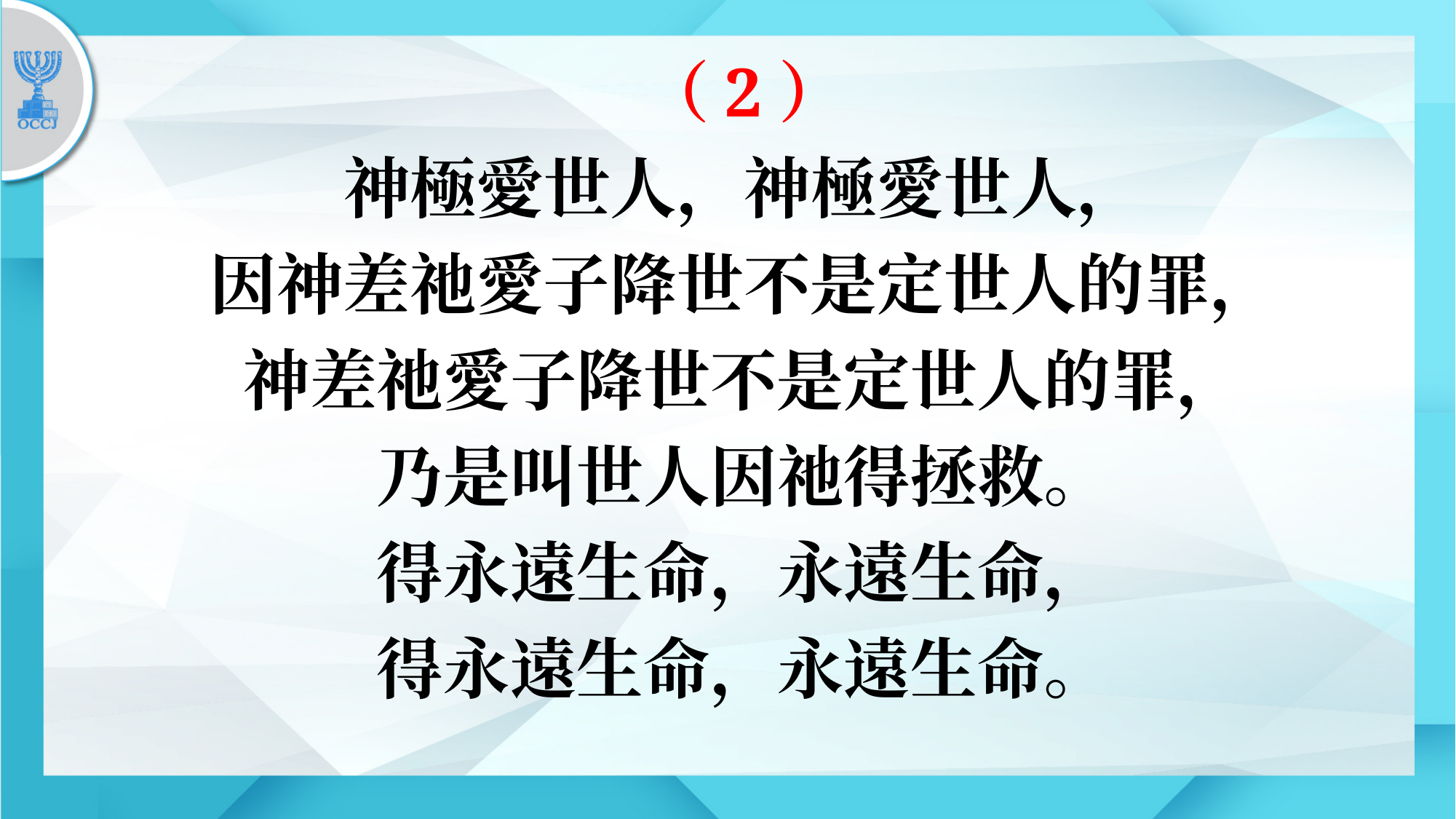

（2）
神極愛世人，神極愛世人，
因神差祂愛子降世不是定世人的罪，
神差祂愛子降世不是定世人的罪，
乃是叫世人因祂得拯救。
得永遠生命，永遠生命，
得永遠生命，永遠生命。